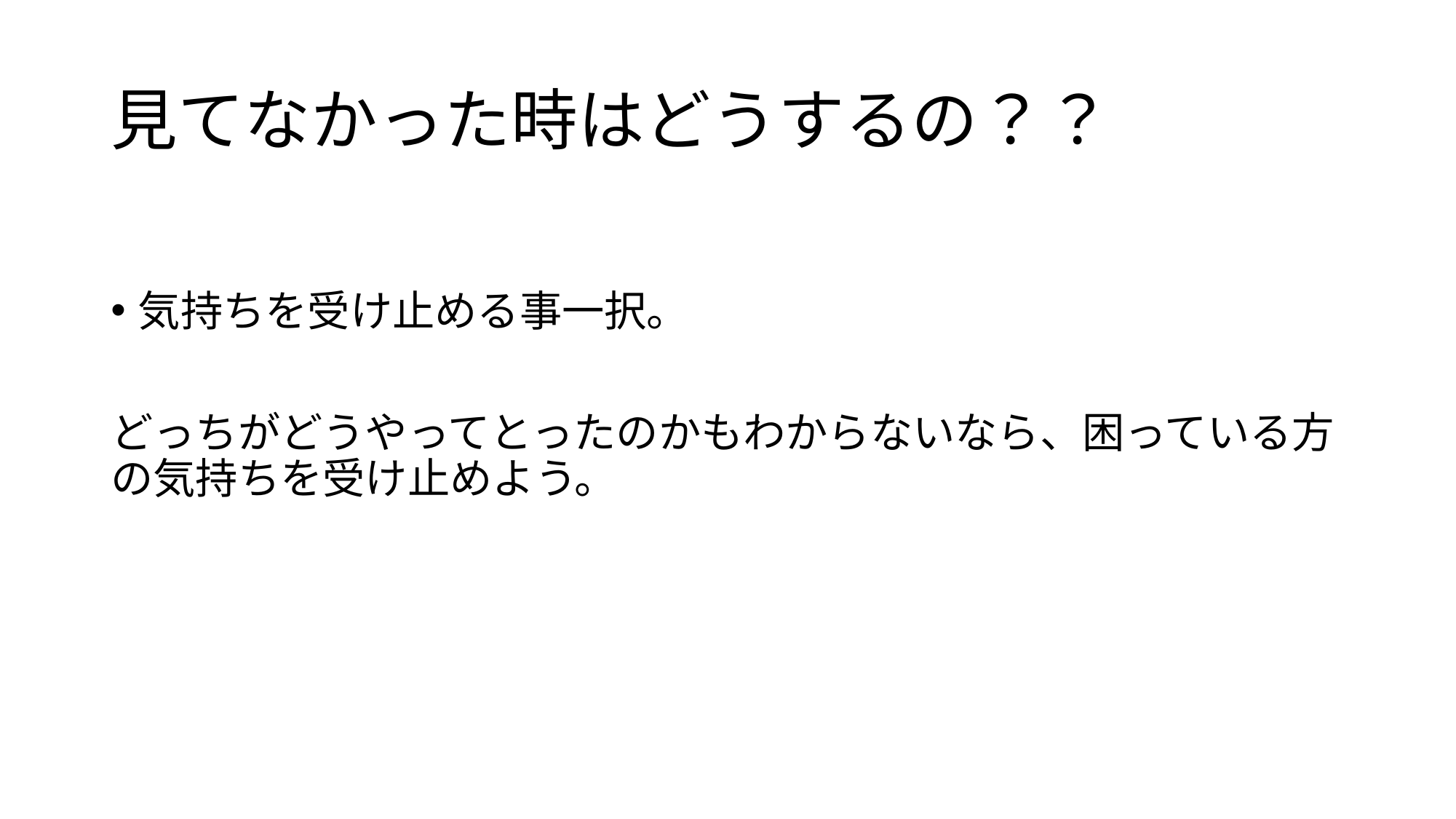

# 見てなかった時はどうするの？？

気持ちを受け止める事一択。

どっちがどうやってとったのかもわからないなら、困っている方の気持ちを受け止めよう。